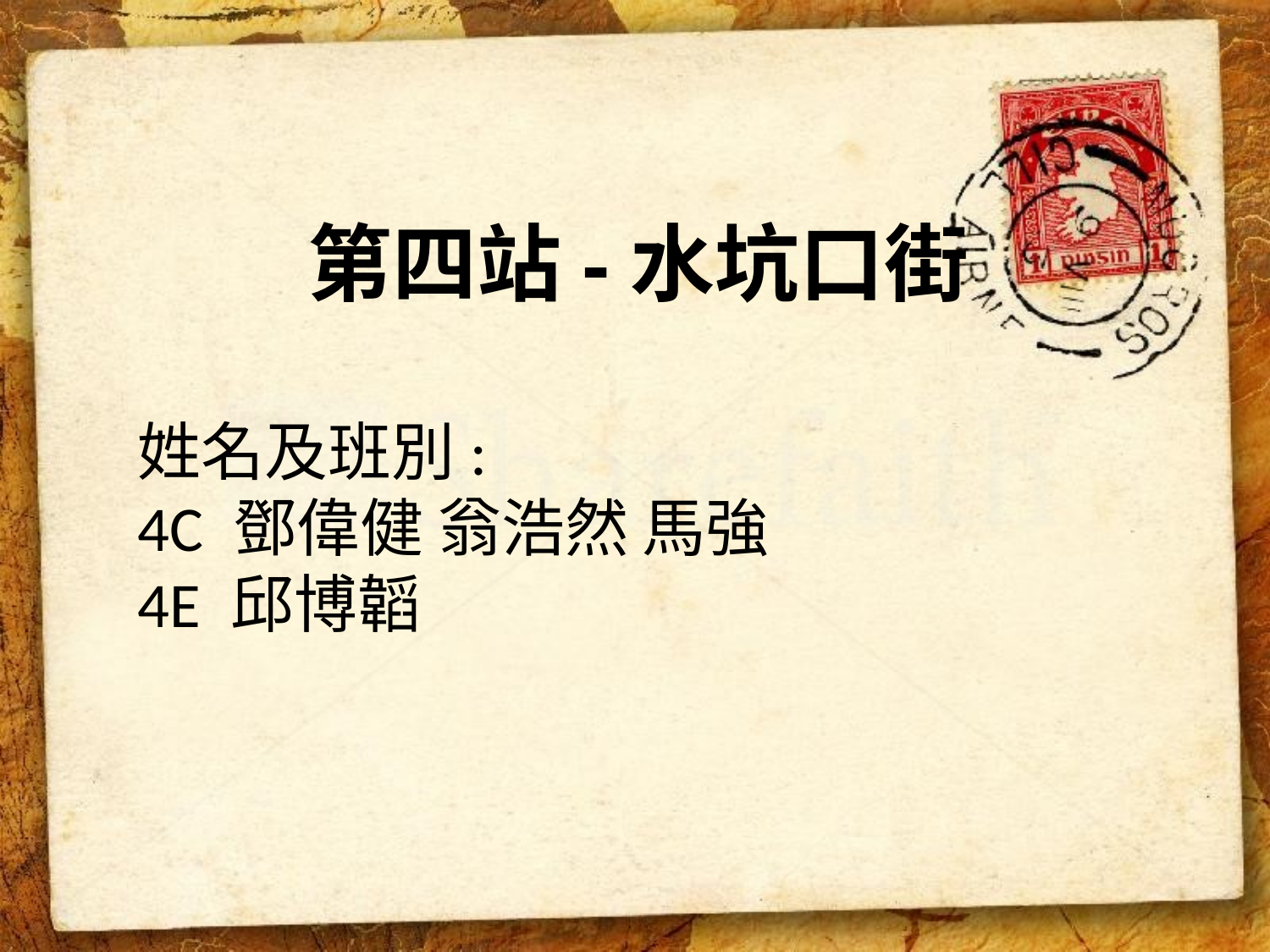

第四站-水坑口街
# 姓名及班別: 4C 鄧偉健 翁浩然 馬強 4E 邱博韜